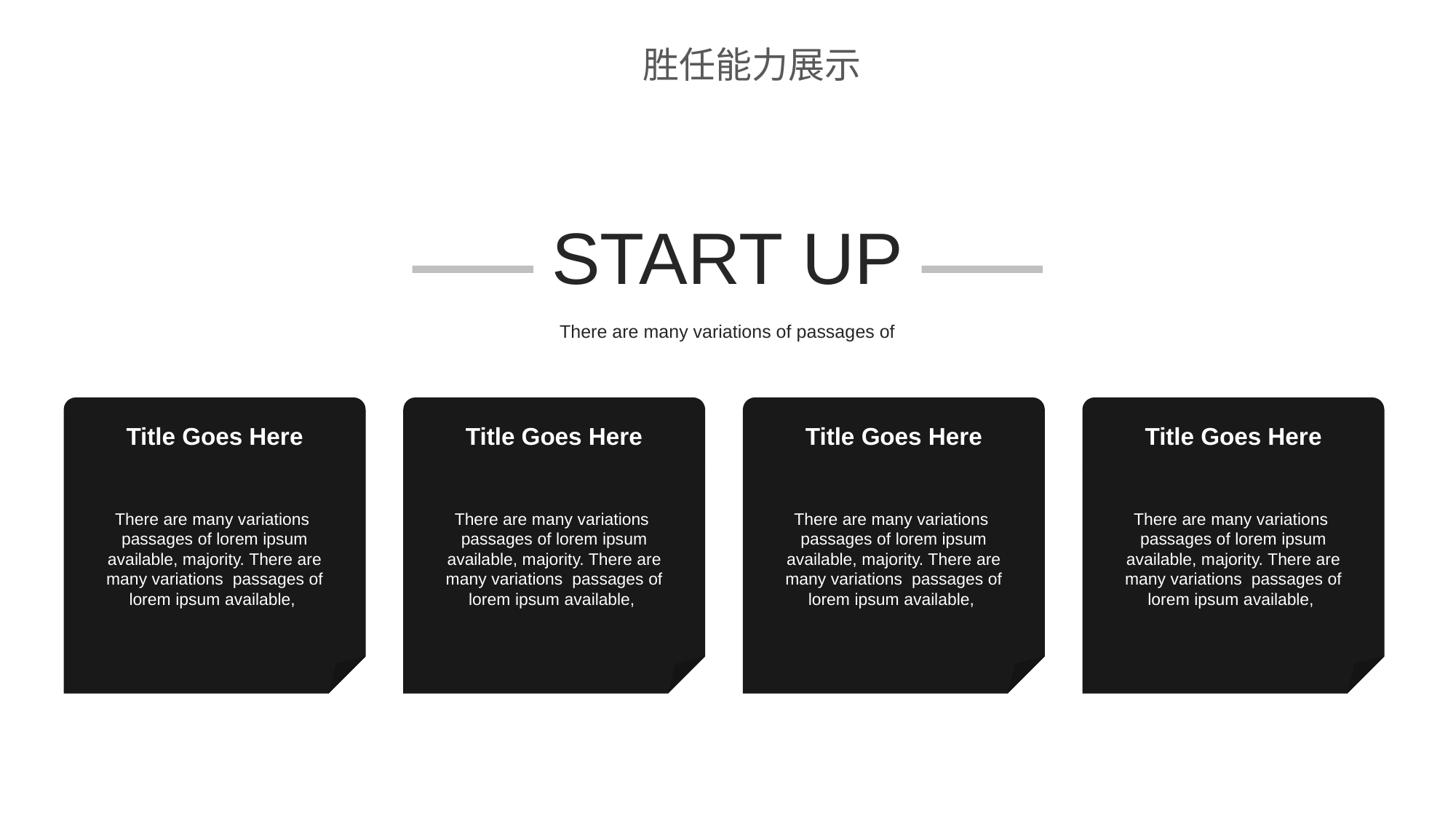

胜任能力展示
START UP

There are many variations of passages of
Title Goes Here
Title Goes Here
Title Goes Here
Title Goes Here

There are many variations  passages of lorem ipsum available, majority. There are many variations  passages of lorem ipsum available,

There are many variations  passages of lorem ipsum available, majority. There are many variations  passages of lorem ipsum available,

There are many variations  passages of lorem ipsum available, majority. There are many variations  passages of lorem ipsum available,

There are many variations  passages of lorem ipsum available, majority. There are many variations  passages of lorem ipsum available,